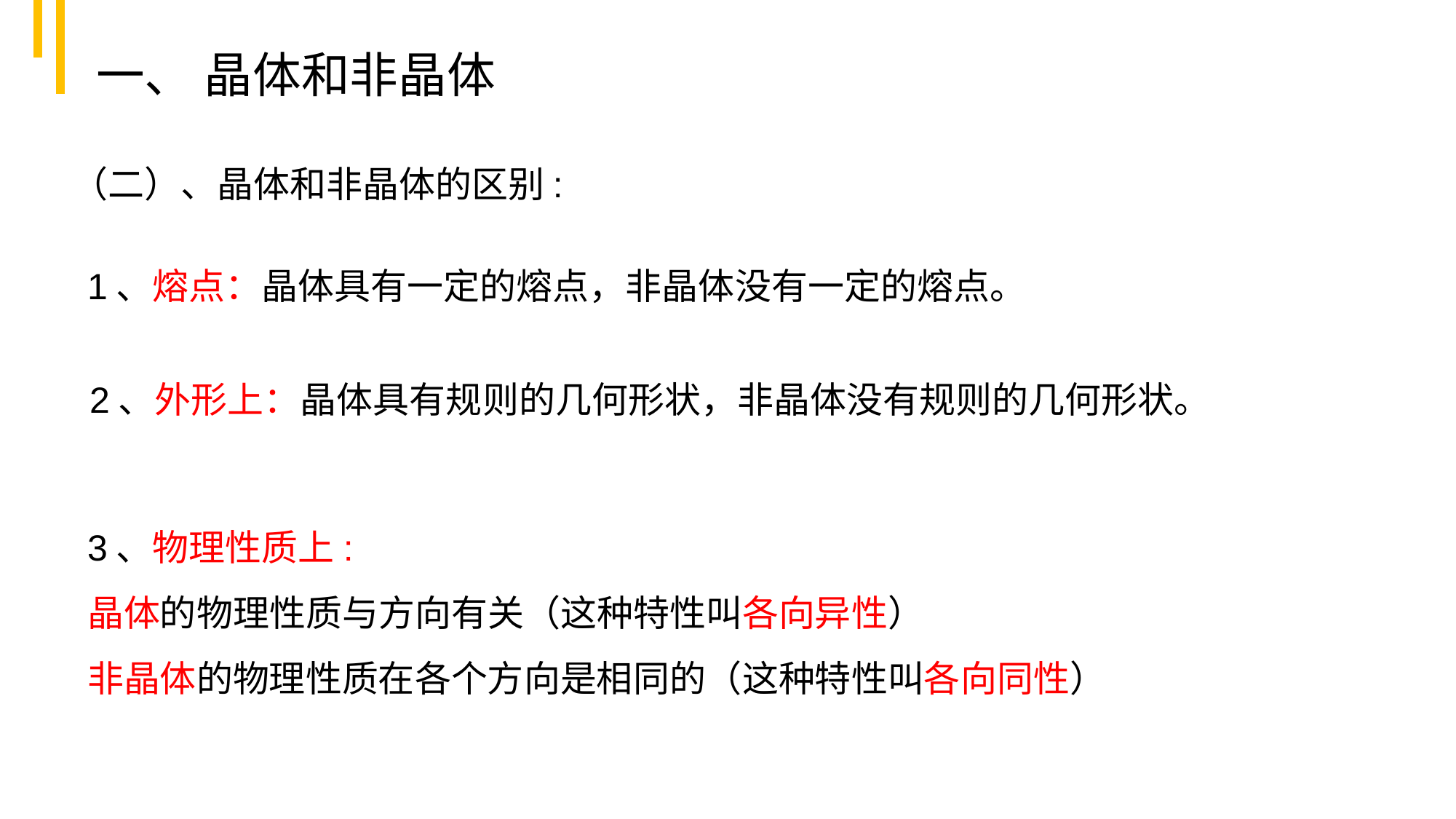

一、 晶体和非晶体
（二）、晶体和非晶体的区别:
1、熔点：晶体具有一定的熔点，非晶体没有一定的熔点。
2、外形上：晶体具有规则的几何形状，非晶体没有规则的几何形状。
3、物理性质上:
晶体的物理性质与方向有关（这种特性叫各向异性）
非晶体的物理性质在各个方向是相同的（这种特性叫各向同性）